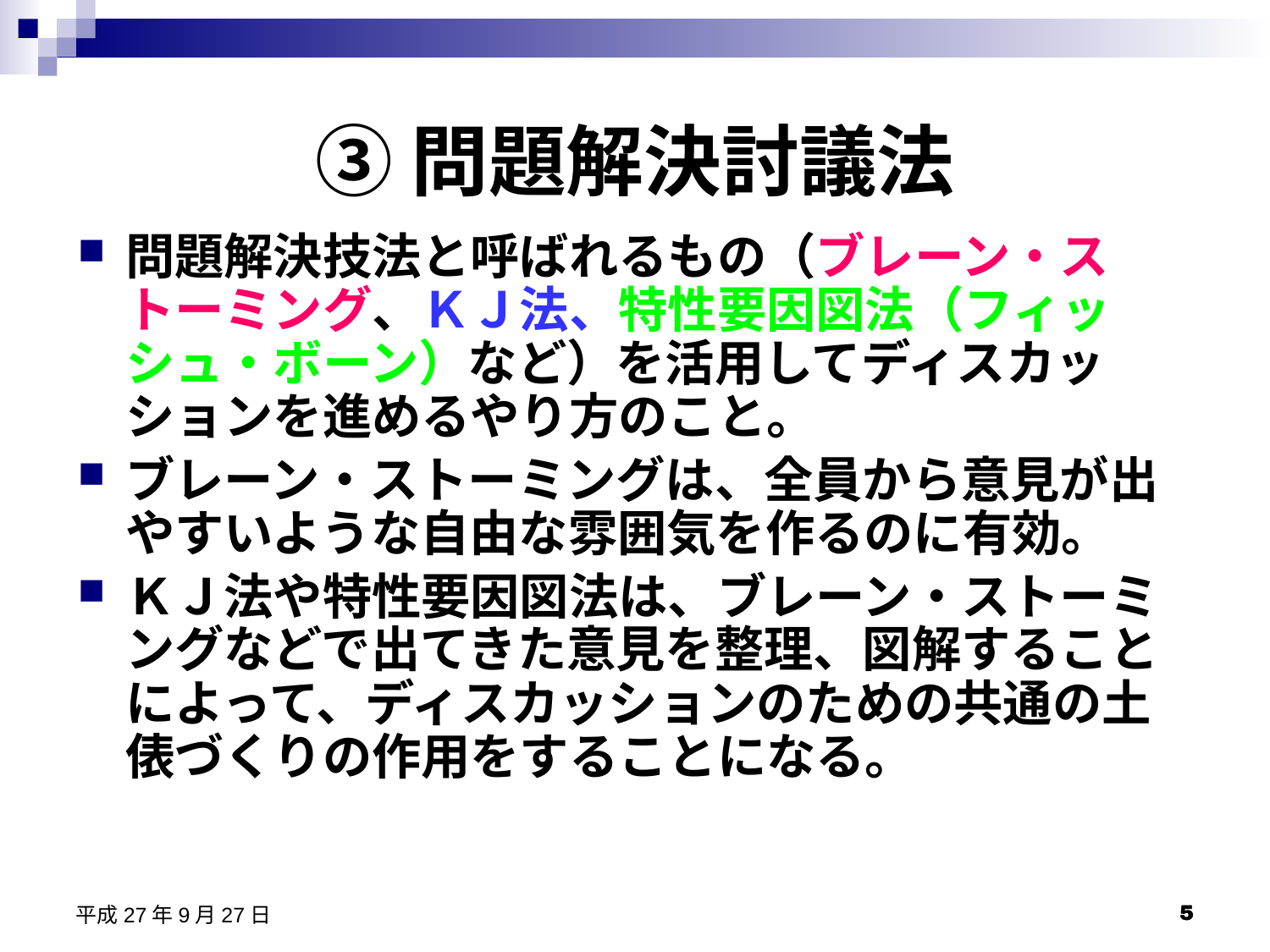

③問題解決討議法
問題解決技法と呼ばれるもの（ブレーン・ストーミング、ＫＪ法、特性要因図法（フィッシュ・ボーン）など）を活用してディスカッションを進めるやり方のこと。
ブレーン・ストーミングは、全員から意見が出やすいような自由な雰囲気を作るのに有効。
ＫＪ法や特性要因図法は、ブレーン・ストーミングなどで出てきた意見を整理、図解することによって、ディスカッションのための共通の土俵づくりの作用をすることになる。

平成27年9月27日
5
5